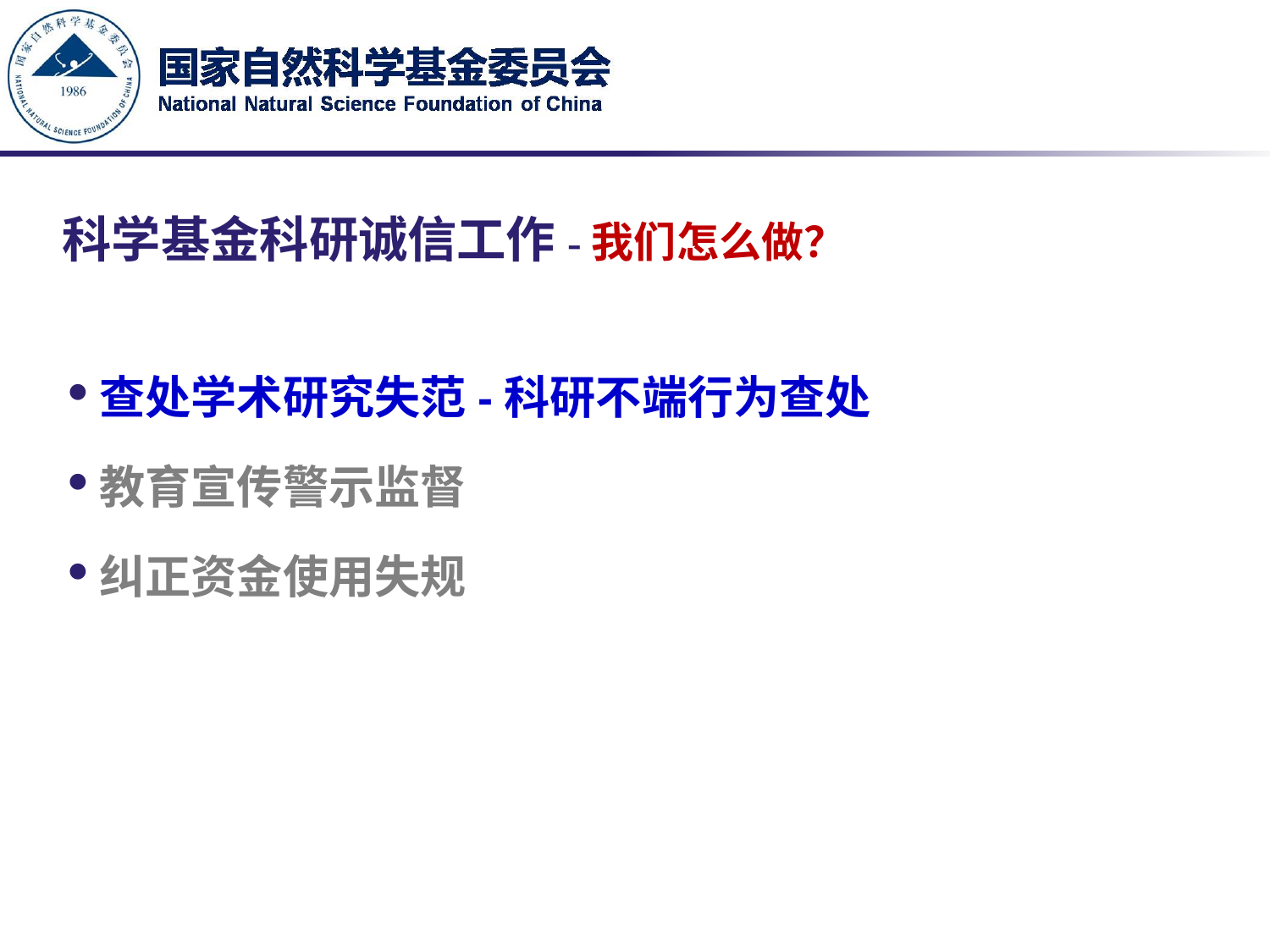

# 科学基金科研诚信工作-我们怎么做？
查处学术研究失范-科研不端行为查处
教育宣传警示监督
纠正资金使用失规